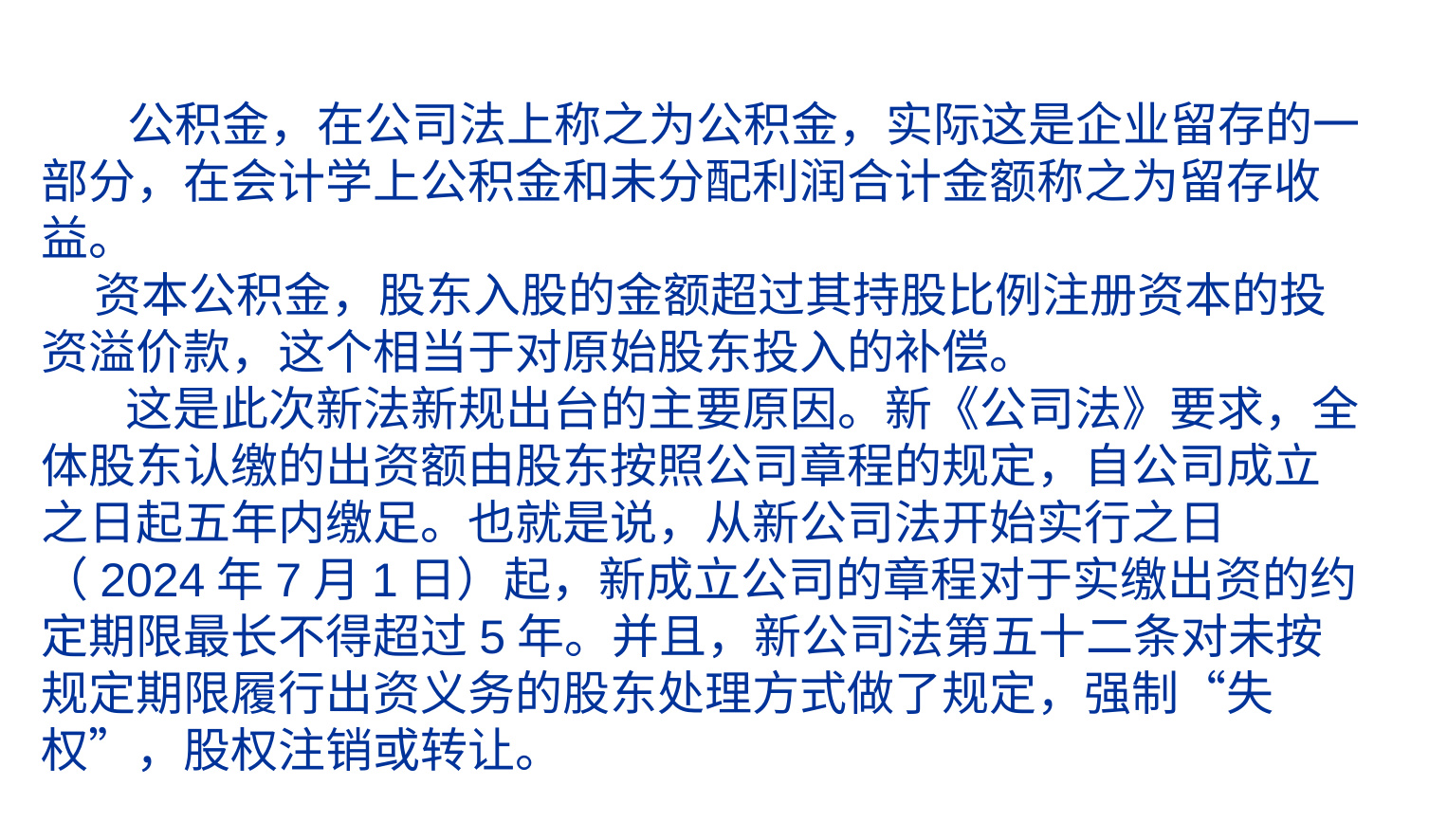

# 公积金，在公司法上称之为公积金，实际这是企业留存的一部分，在会计学上公积金和未分配利润合计金额称之为留存收益。 资本公积金，股东入股的金额超过其持股比例注册资本的投资溢价款，这个相当于对原始股东投入的补偿。 这是此次新法新规出台的主要原因。新《公司法》要求，全体股东认缴的出资额由股东按照公司章程的规定，自公司成立之日起五年内缴足。也就是说，从新公司法开始实行之日（2024年7月1日）起，新成立公司的章程对于实缴出资的约定期限最长不得超过5年。并且，新公司法第五十二条对未按规定期限履行出资义务的股东处理方式做了规定，强制“失权”，股权注销或转让。